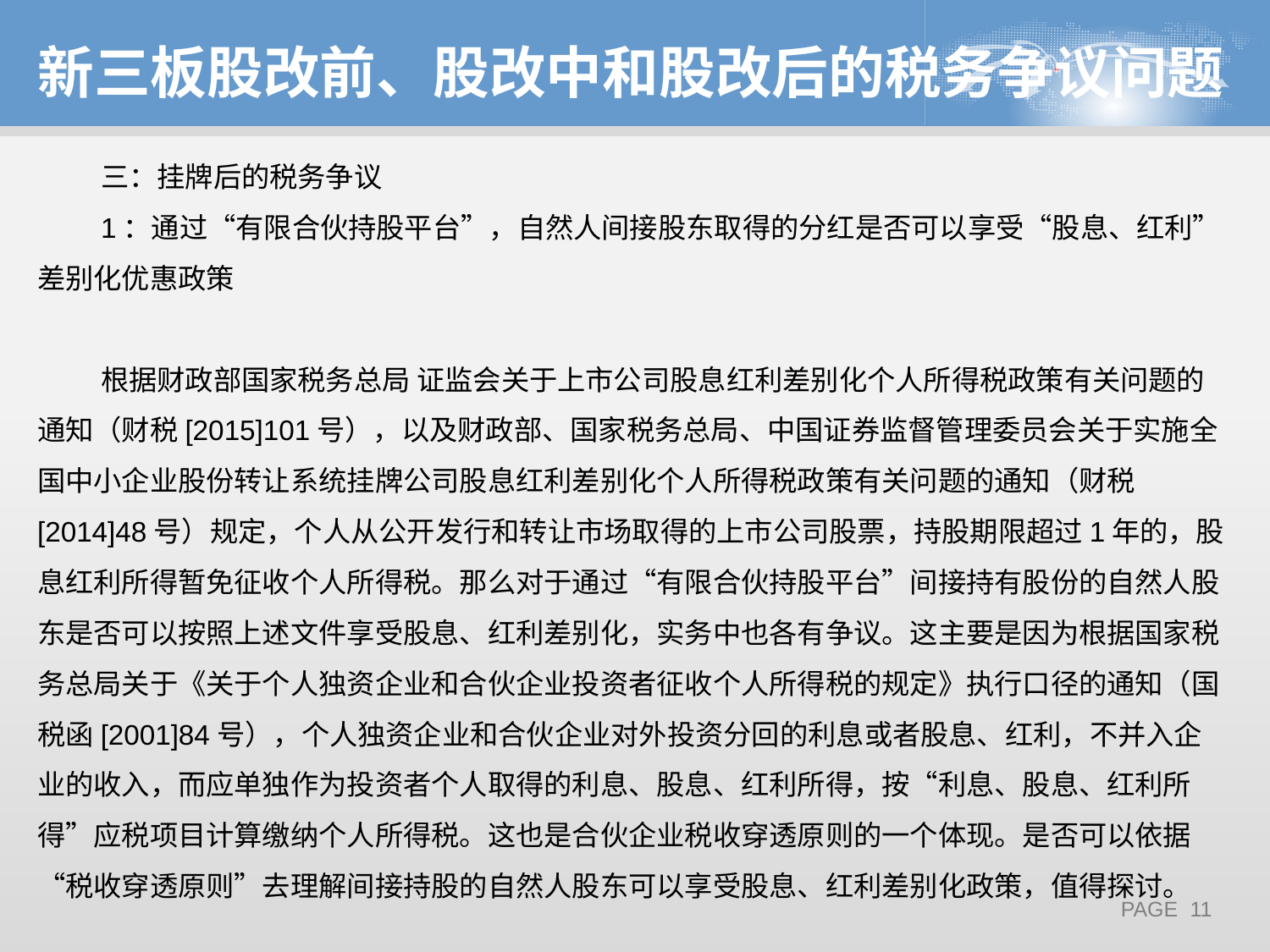

新三板股改前、股改中和股改后的税务争议问题
三：挂牌后的税务争议
1：通过“有限合伙持股平台”，自然人间接股东取得的分红是否可以享受“股息、红利”差别化优惠政策

根据财政部国家税务总局 证监会关于上市公司股息红利差别化个人所得税政策有关问题的通知（财税[2015]101号），以及财政部、国家税务总局、中国证券监督管理委员会关于实施全国中小企业股份转让系统挂牌公司股息红利差别化个人所得税政策有关问题的通知（财税[2014]48号）规定，个人从公开发行和转让市场取得的上市公司股票，持股期限超过1年的，股息红利所得暂免征收个人所得税。那么对于通过“有限合伙持股平台”间接持有股份的自然人股东是否可以按照上述文件享受股息、红利差别化，实务中也各有争议。这主要是因为根据国家税务总局关于《关于个人独资企业和合伙企业投资者征收个人所得税的规定》执行口径的通知（国税函[2001]84号），个人独资企业和合伙企业对外投资分回的利息或者股息、红利，不并入企业的收入，而应单独作为投资者个人取得的利息、股息、红利所得，按“利息、股息、红利所得”应税项目计算缴纳个人所得税。这也是合伙企业税收穿透原则的一个体现。是否可以依据“税收穿透原则”去理解间接持股的自然人股东可以享受股息、红利差别化政策，值得探讨。